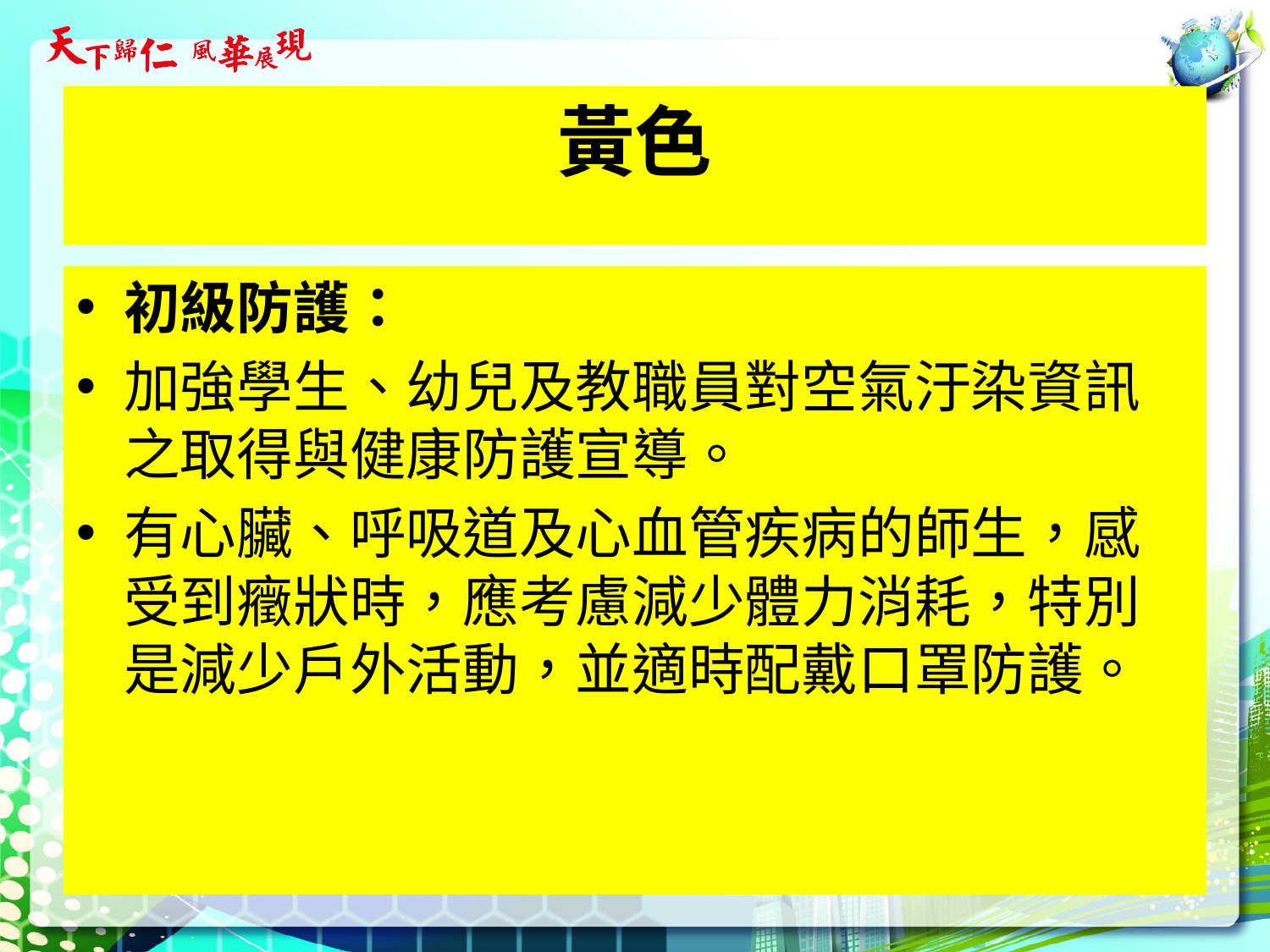

黃色
初級防護：
加強學生、幼兒及教職員對空氣汙染資訊之取得與健康防護宣導。
有心臟、呼吸道及心血管疾病的師生，感受到癥狀時，應考慮減少體力消耗，特別是減少戶外活動，並適時配戴口罩防護。